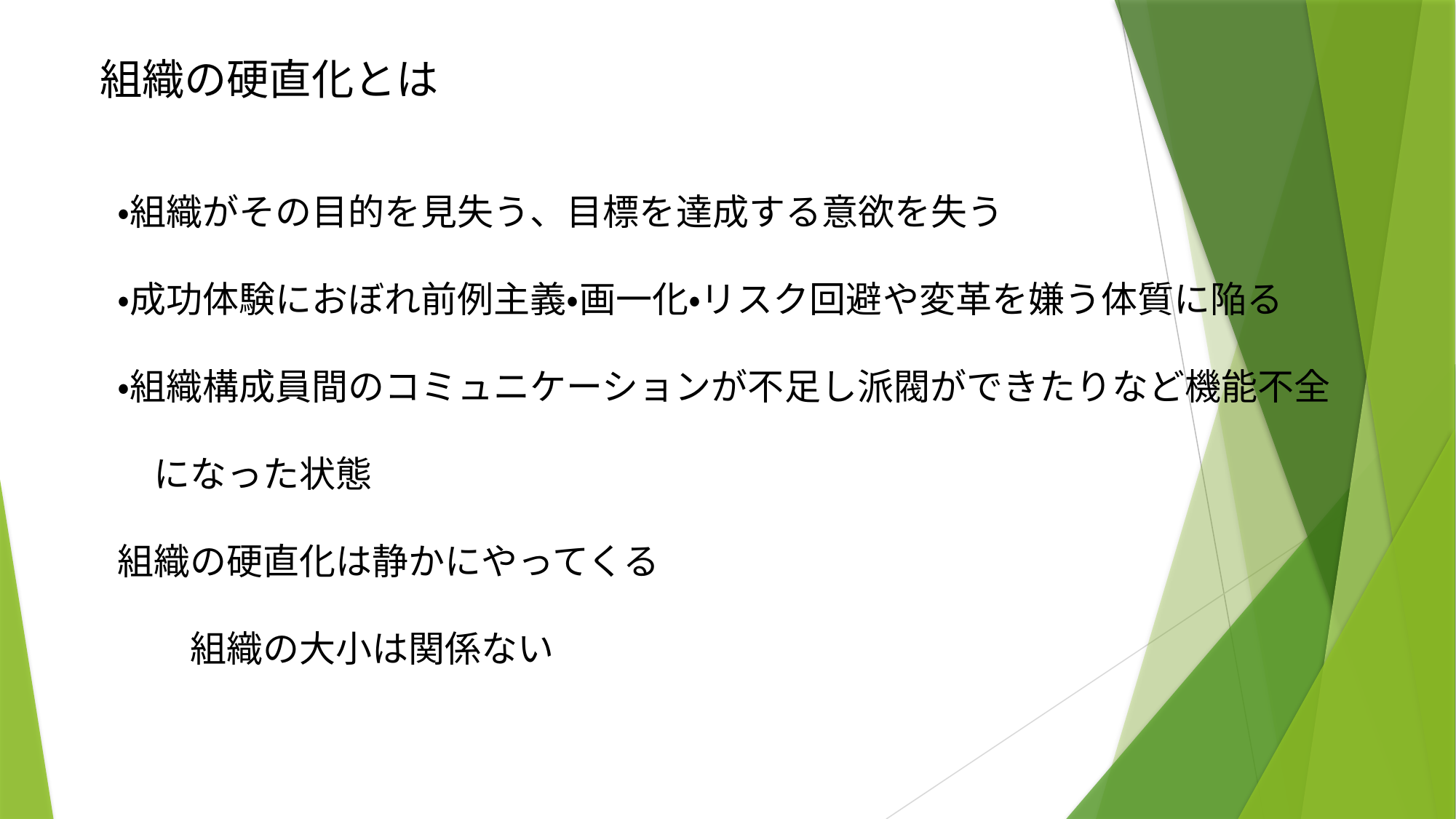

組織の硬直化とは
・組織がその目的を見失う、目標を達成する意欲を失う

・成功体験におぼれ前例主義・画一化・リスク回避や変革を嫌う体質に陥る

・組織構成員間のコミュニケーションが不足し派閥ができたりなど機能不全

　になった状態

組織の硬直化は静かにやってくる

　　組織の大小は関係ない